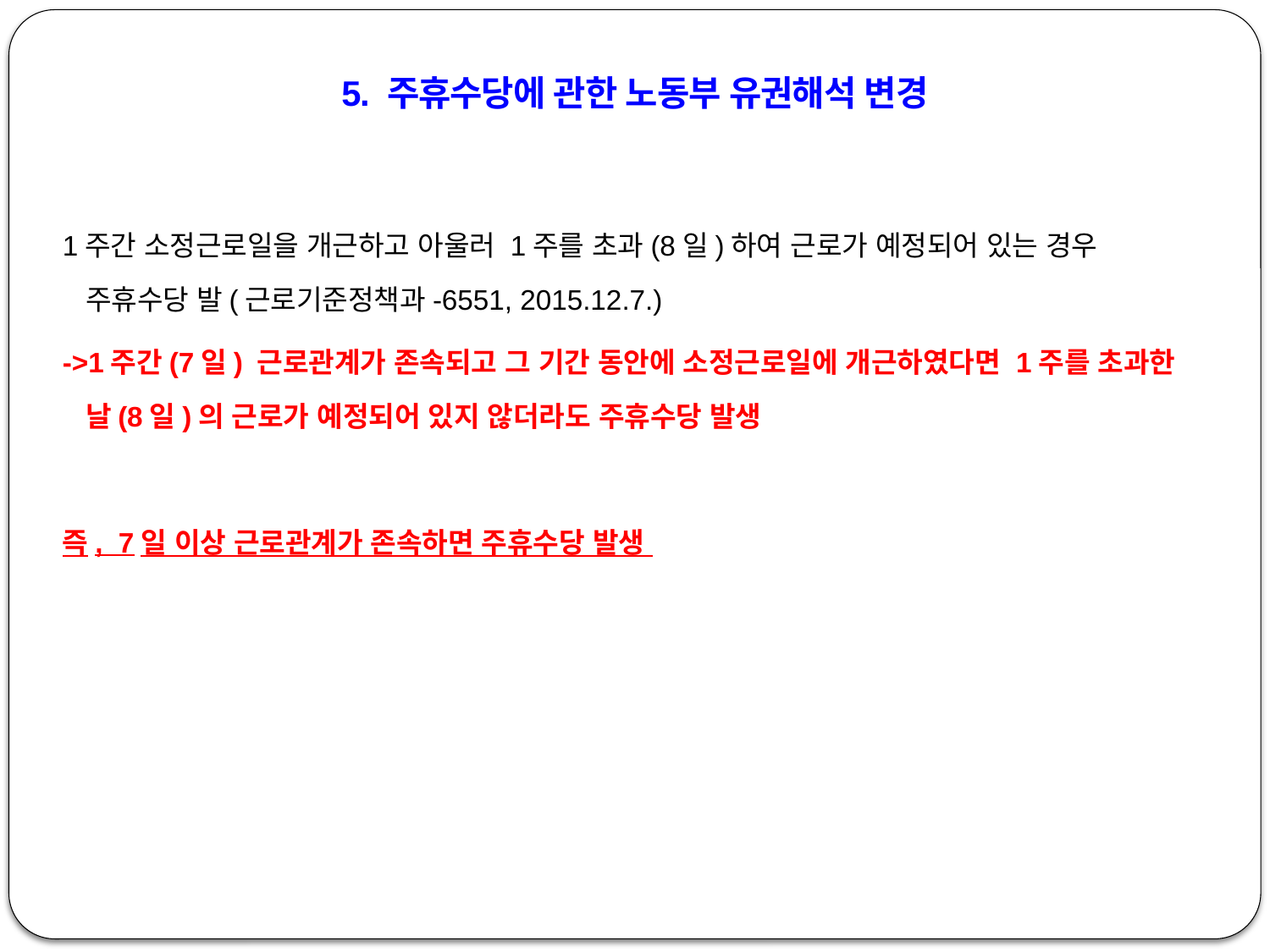

5. 주휴수당에 관한 노동부 유권해석 변경

1주간 소정근로일을 개근하고 아울러 1주를 초과(8일)하여 근로가 예정되어 있는 경우 주휴수당 발(근로기준정책과-6551, 2015.12.7.)
->1주간(7일) 근로관계가 존속되고 그 기간 동안에 소정근로일에 개근하였다면 1주를 초과한 날(8일)의 근로가 예정되어 있지 않더라도 주휴수당 발생

즉,  7일 이상 근로관계가 존속하면 주휴수당 발생